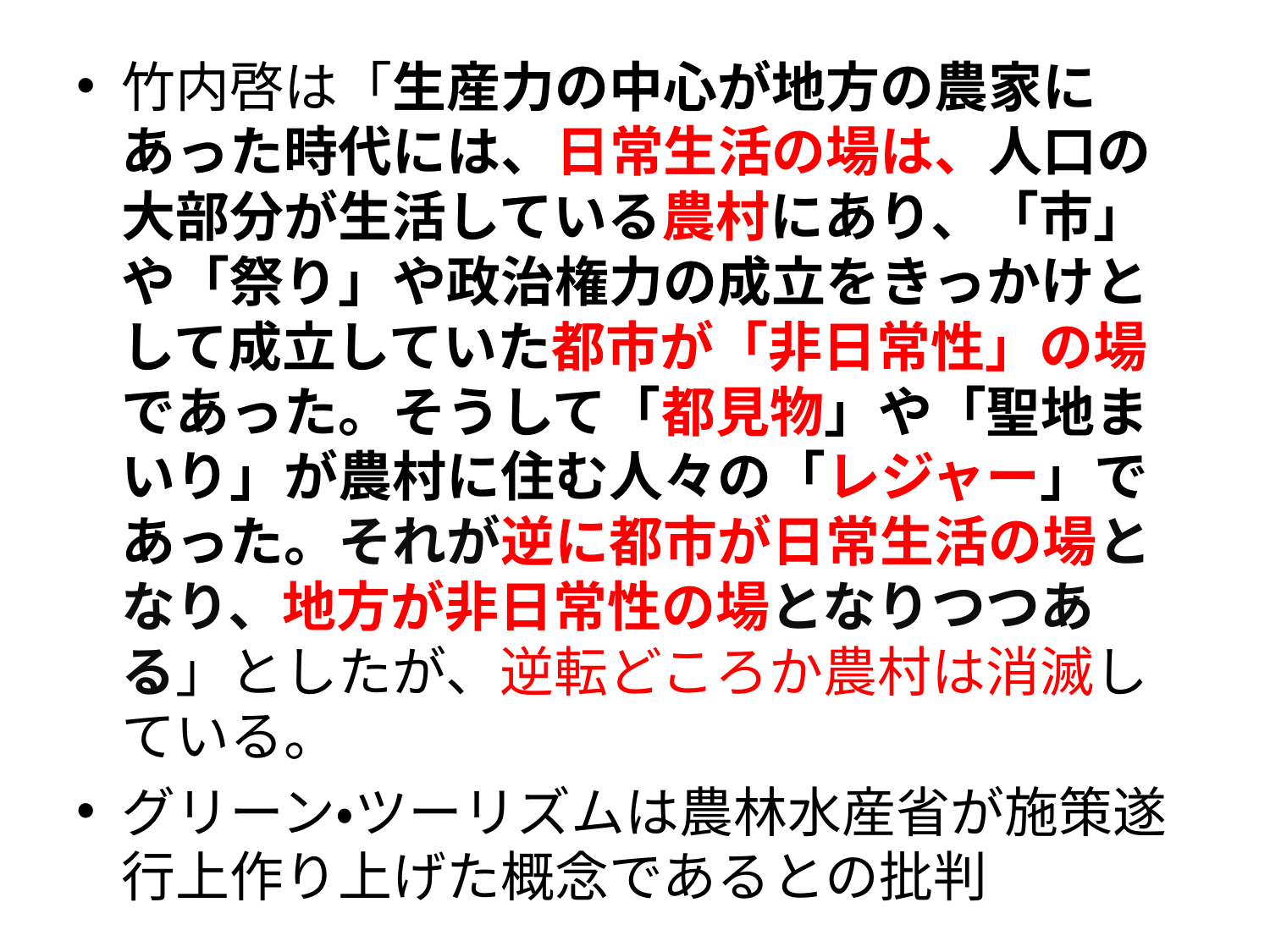

竹内啓は「生産力の中心が地方の農家にあった時代には、日常生活の場は、人口の大部分が生活している農村にあり、「市」や「祭り」や政治権力の成立をきっかけとして成立していた都市が「非日常性」の場であった。そうして「都見物」や「聖地まいり」が農村に住む人々の「レジャー」であった。それが逆に都市が日常生活の場となり、地方が非日常性の場となりつつある」としたが、逆転どころか農村は消滅している。
グリーン・ツーリズムは農林水産省が施策遂行上作り上げた概念であるとの批判